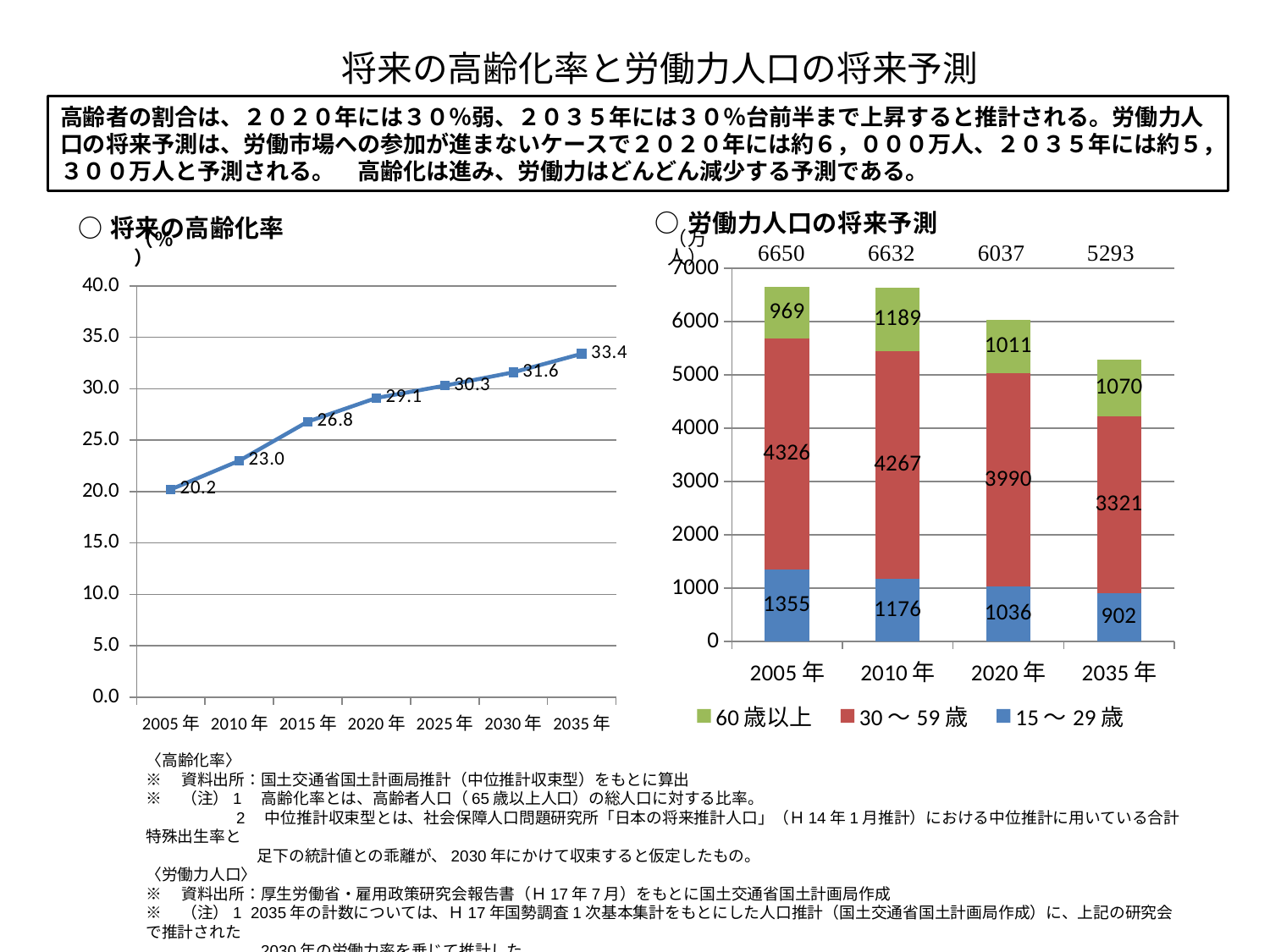

# 将来の高齢化率と労働力人口の将来予測
高齢者の割合は、２０２０年には３０％弱、２０３５年には３０％台前半まで上昇すると推計される。労働力人口の将来予測は、労働市場への参加が進まないケースで２０２０年には約６，０００万人、２０３５年には約５，３００万人と予測される。　高齢化は進み、労働力はどんどん減少する予測である。

### Chart: ○将来の高齢化率

| Category | 列1 |
|---|---|
| 2005年 | 20.2 |
| 2010年 | 23.0 |
| 2015年 | 26.8 |
| 2020年 | 29.1 |
| 2025年 | 30.3 |
| 2030年 | 31.6 |
| 2035年 | 33.4 |

### Chart: ○労働力人口の将来予測

| Category | 15～29歳 | 30～59歳 | 60歳以上 |
|---|---|---|---|
| 2005年 | 1355.0 | 4326.0 | 969.0 |
| 2010年 | 1176.0 | 4267.0 | 1189.0 |
| 2020年 | 1036.0 | 3990.0 | 1011.0 |
| 2035年 | 902.0 | 3321.0 | 1070.0 |
〈高齢化率〉
※　資料出所：国土交通省国土計画局推計（中位推計収束型）をもとに算出
※　（注）1　高齢化率とは、高齢者人口（65歳以上人口）の総人口に対する比率。
　　  　　　2　中位推計収束型とは、社会保障人口問題研究所「日本の将来推計人口」（Ｈ14年1月推計）における中位推計に用いている合計特殊出生率と
　　　　　　　足下の統計値との乖離が、2030年にかけて収束すると仮定したもの。
〈労働力人口〉
※　資料出所：厚生労働省・雇用政策研究会報告書（Ｈ17年7月）をもとに国土交通省国土計画局作成
※　（注）1  2035年の計数については、Ｈ17年国勢調査1次基本集計をもとにした人口推計（国土交通省国土計画局作成）に、上記の研究会で推計された
　　　　　　　2030年の労働力率を乗じて推計した。